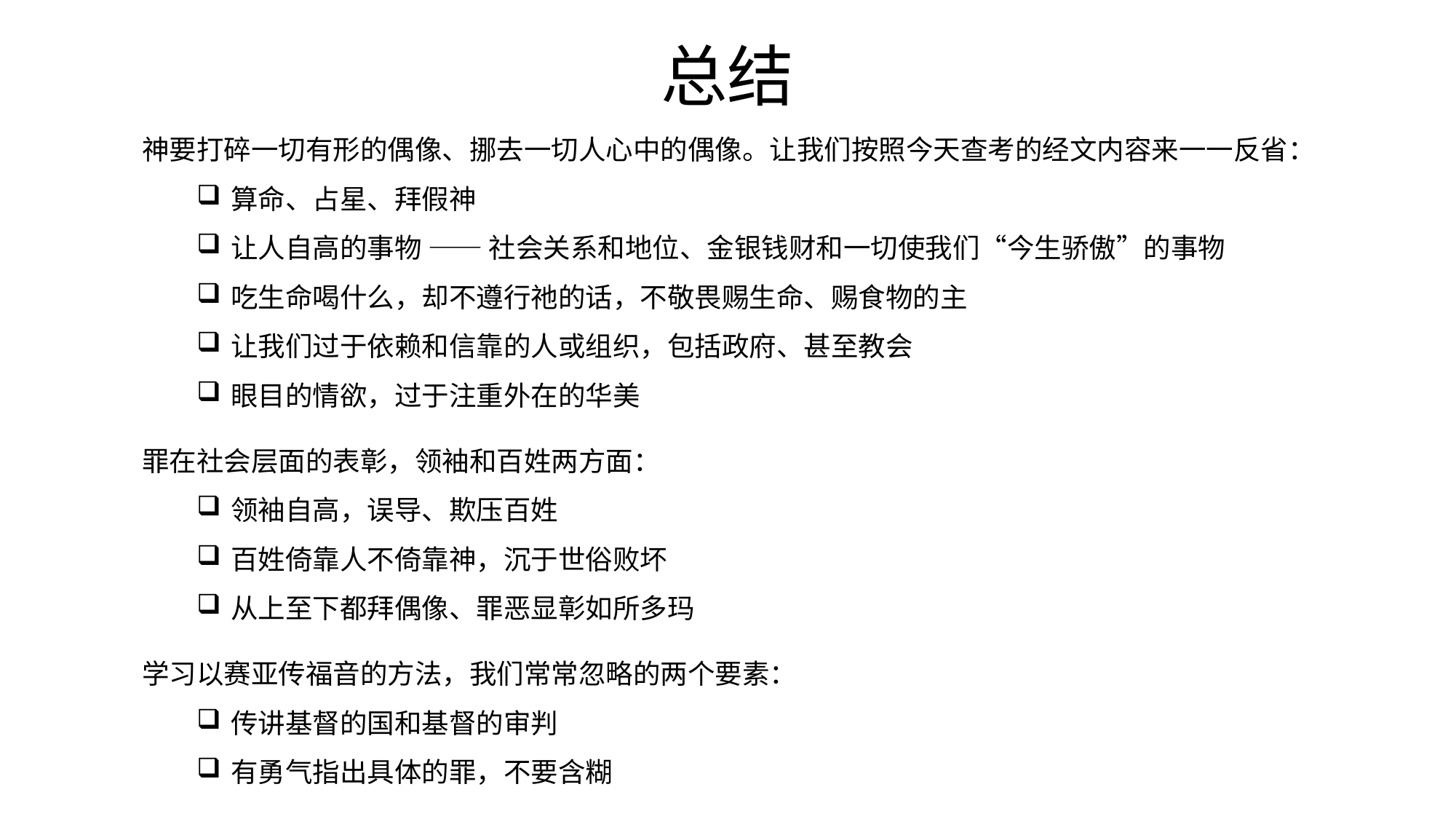

# 总结

神要打碎一切有形的偶像、挪去一切人心中的偶像。让我们按照今天查考的经文内容来一一反省：
算命、占星、拜假神
让人自高的事物 —— 社会关系和地位、金银钱财和一切使我们“今生骄傲”的事物
吃生命喝什么，却不遵行祂的话，不敬畏赐生命、赐食物的主
让我们过于依赖和信靠的人或组织，包括政府、甚至教会
眼目的情欲，过于注重外在的华美

罪在社会层面的表彰，领袖和百姓两方面：
领袖自高，误导、欺压百姓
百姓倚靠人不倚靠神，沉于世俗败坏
从上至下都拜偶像、罪恶显彰如所多玛

学习以赛亚传福音的方法，我们常常忽略的两个要素：
传讲基督的国和基督的审判
有勇气指出具体的罪，不要含糊